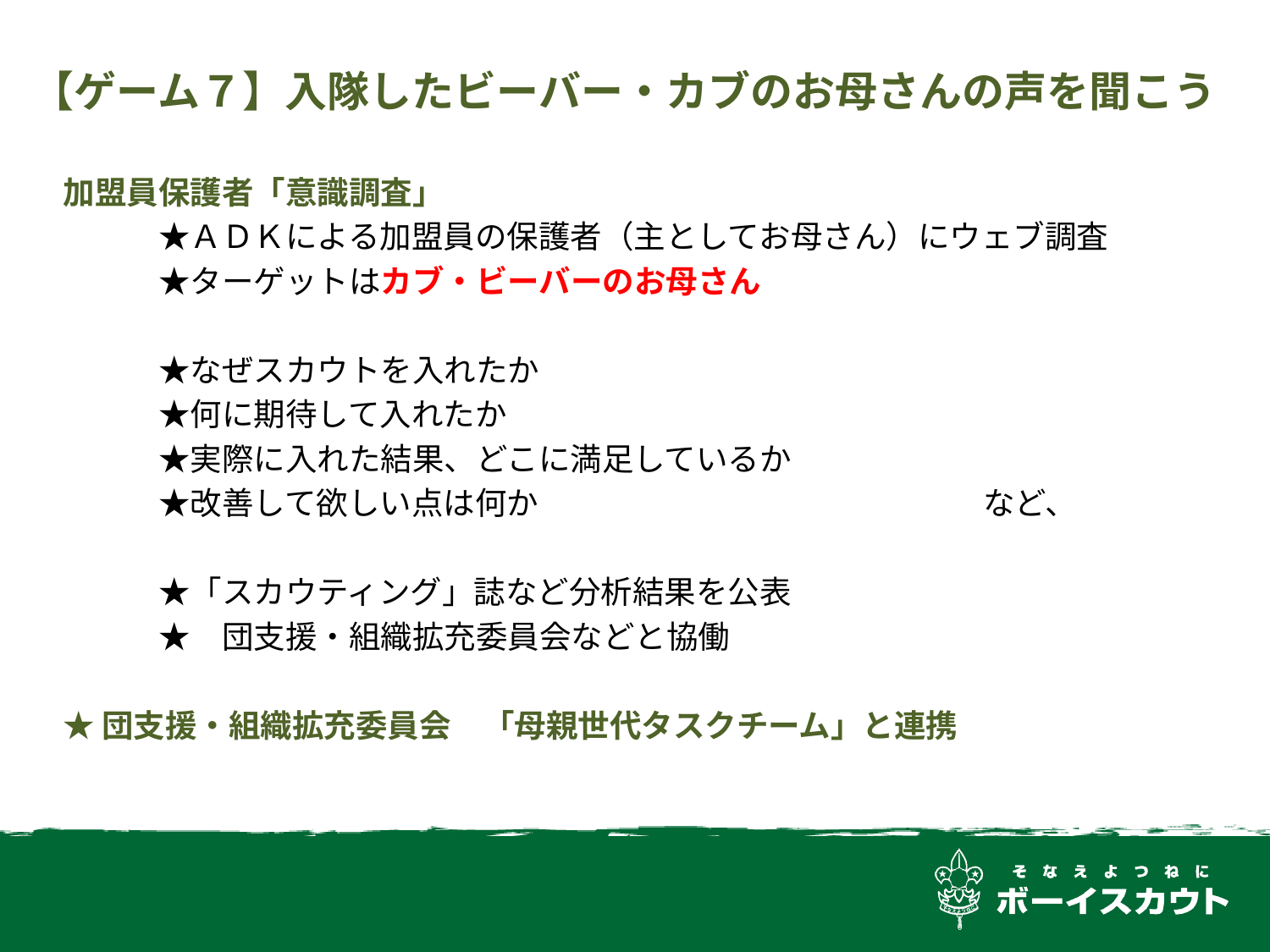

# 【ゲーム７】入隊したビーバー・カブのお母さんの声を聞こう
加盟員保護者「意識調査」
　　　★ＡＤＫによる加盟員の保護者（主としてお母さん）にウェブ調査
　　　★ターゲットはカブ・ビーバーのお母さん

　　　★なぜスカウトを入れたか
　　　★何に期待して入れたか
　　　★実際に入れた結果、どこに満足しているか
　　　★改善して欲しい点は何か　　　　　　　　　　　　　　など、

　　　★「スカウティング」誌など分析結果を公表
　　　★　団支援・組織拡充委員会などと協働

★団支援・組織拡充委員会　「母親世代タスクチーム」と連携